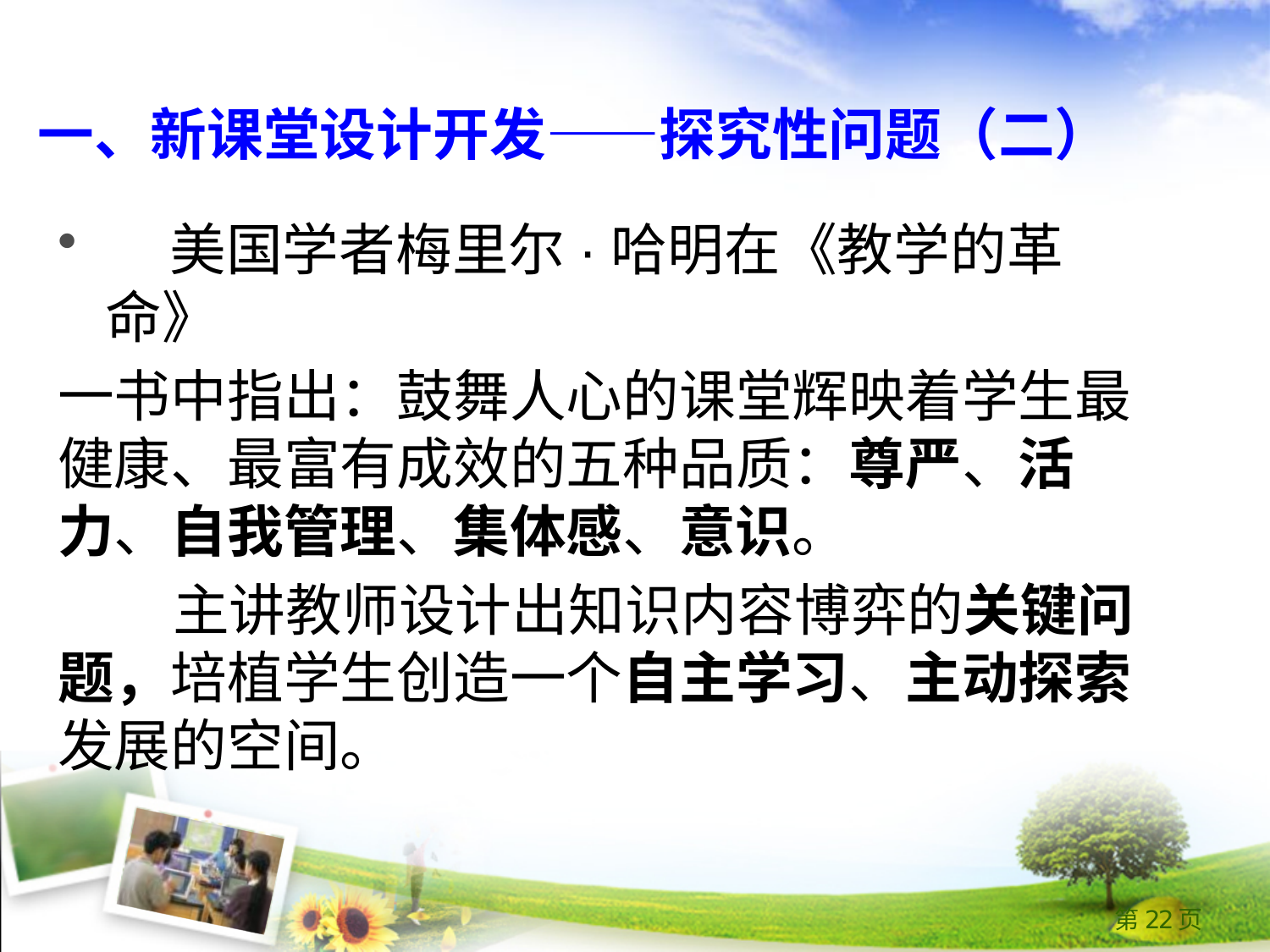

# 一、新课堂设计开发——探究性问题（二）
    美国学者梅里尔·哈明在《教学的革命》
一书中指出：鼓舞人心的课堂辉映着学生最健康、最富有成效的五种品质：尊严、活力、自我管理、集体感、意识。
        主讲教师设计出知识内容博弈的关键问题，培植学生创造一个自主学习、主动探索发展的空间。
第22页